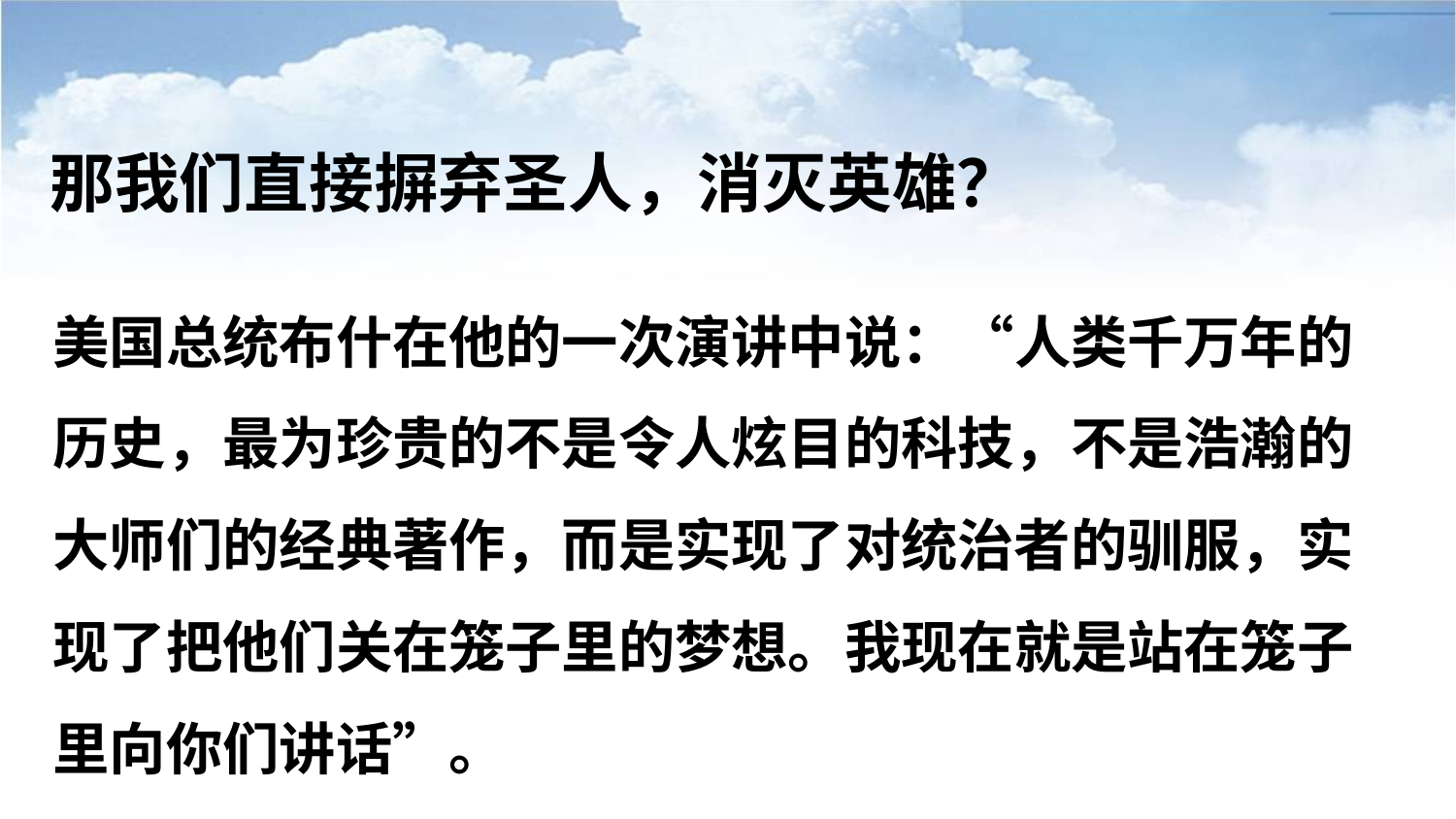

那我们直接摒弃圣人，消灭英雄？
美国总统布什在他的一次演讲中说：“人类千万年的历史，最为珍贵的不是令人炫目的科技，不是浩瀚的大师们的经典著作，而是实现了对统治者的驯服，实现了把他们关在笼子里的梦想。我现在就是站在笼子里向你们讲话”。